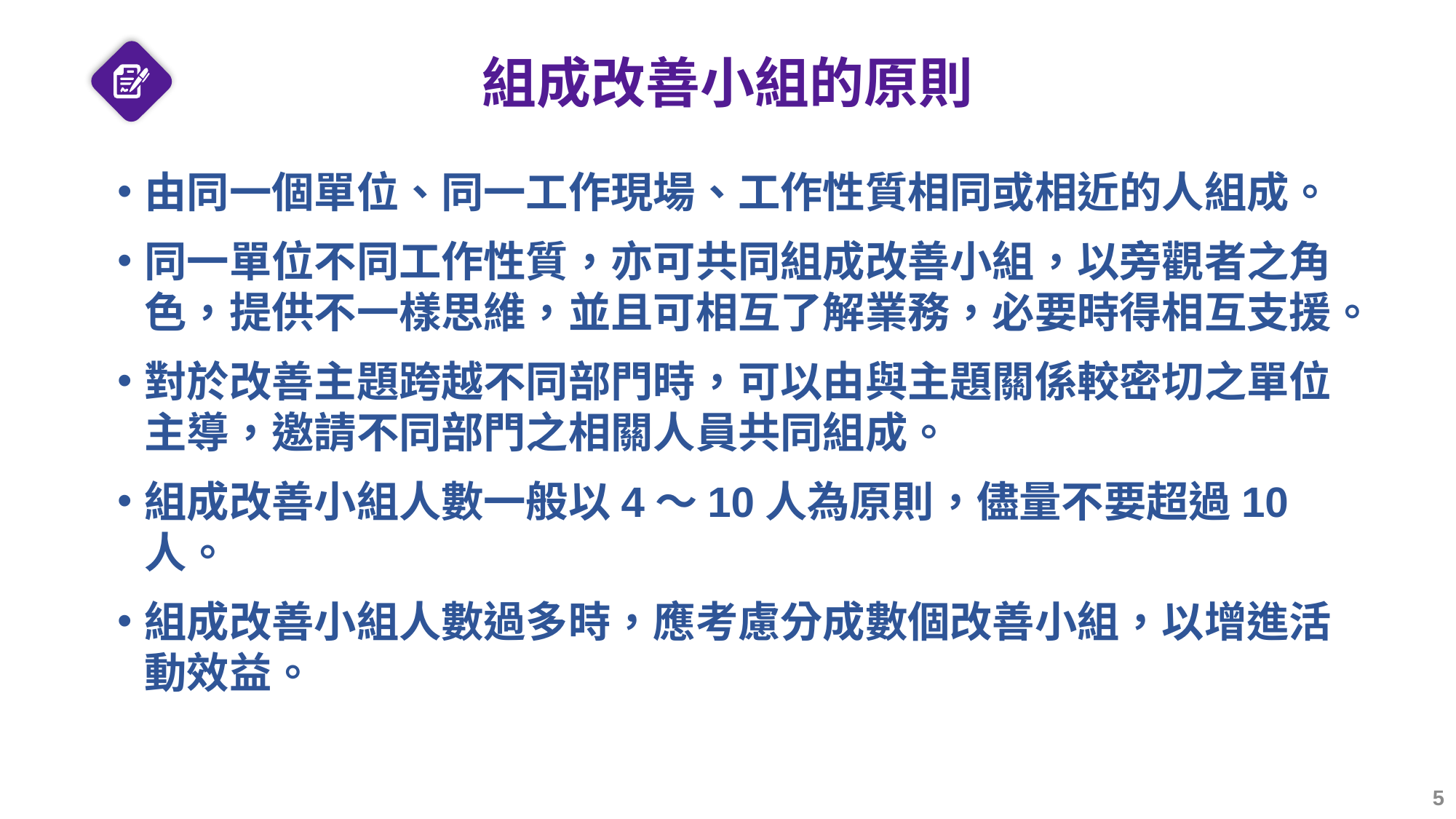

# 組成改善小組的原則
由同一個單位、同一工作現場、工作性質相同或相近的人組成。
同一單位不同工作性質，亦可共同組成改善小組，以旁觀者之角色，提供不一樣思維，並且可相互了解業務，必要時得相互支援。
對於改善主題跨越不同部門時，可以由與主題關係較密切之單位主導，邀請不同部門之相關人員共同組成。
組成改善小組人數一般以4～10人為原則，儘量不要超過10人。
組成改善小組人數過多時，應考慮分成數個改善小組，以增進活動效益。
5